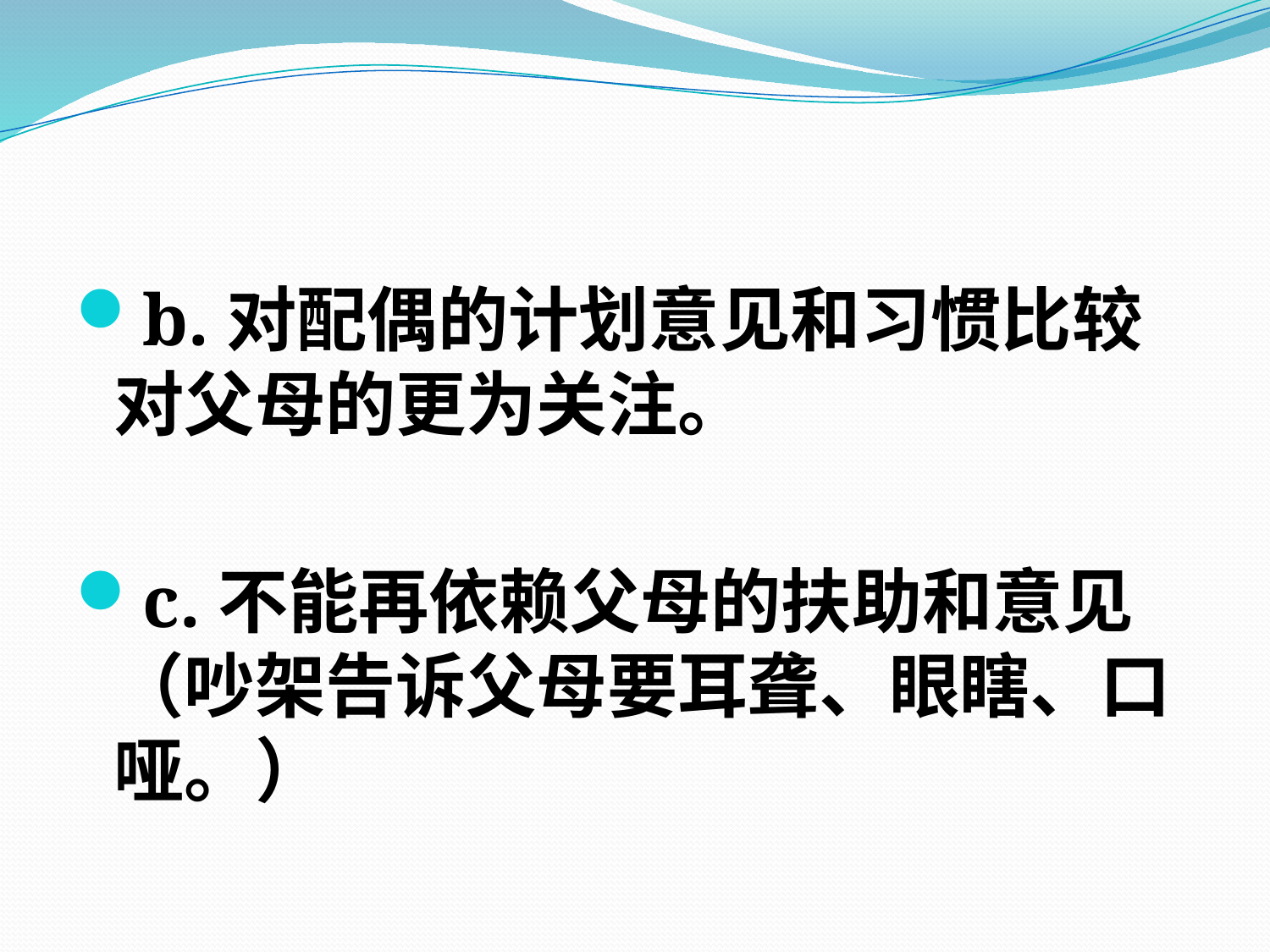

#
b.对配偶的计划意见和习惯比较对父母的更为关注。

c.不能再依赖父母的扶助和意见（吵架告诉父母要耳聋、眼瞎、口哑。）